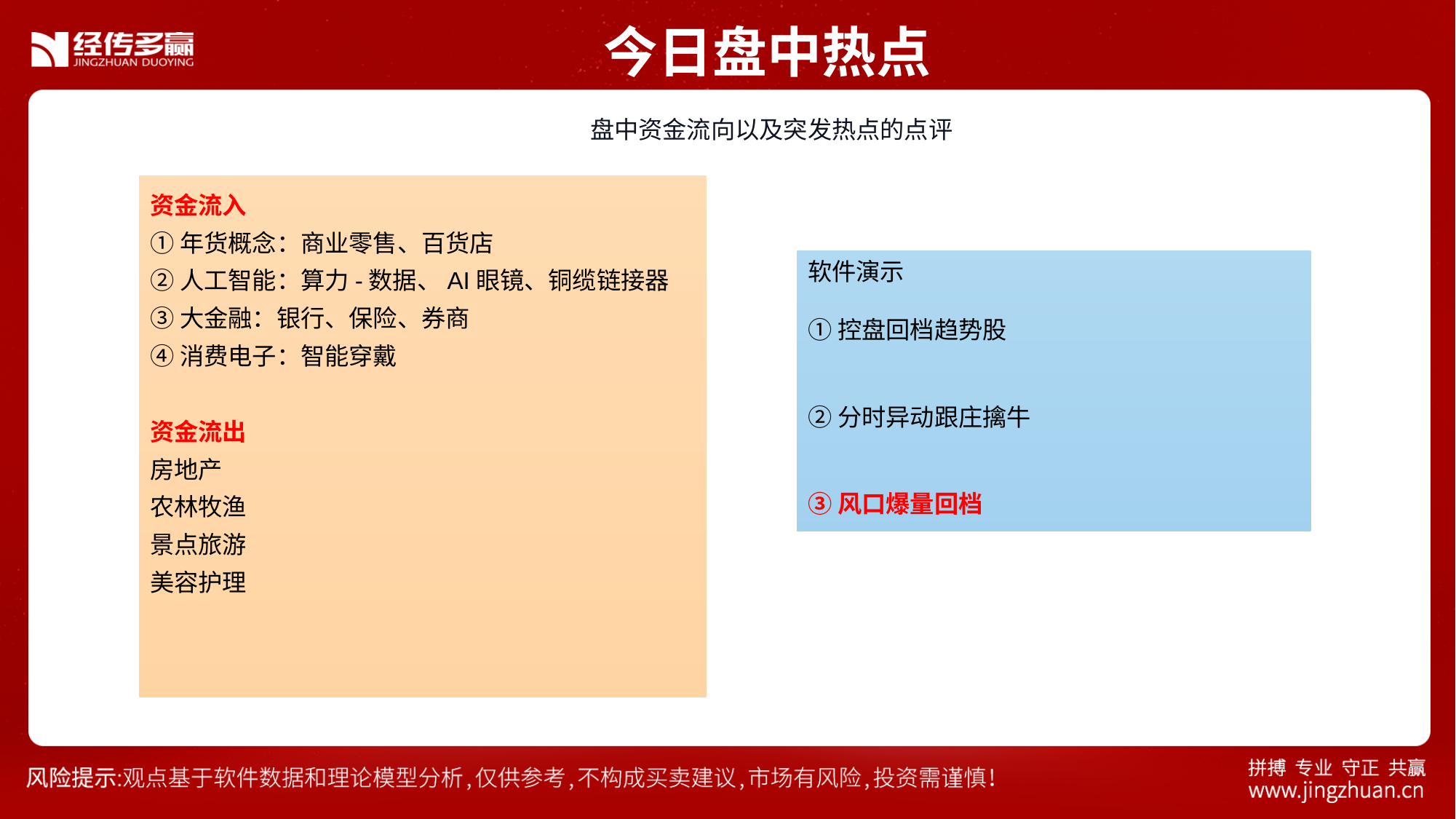

今日盘中热点
          盘中资金流向以及突发热点的点评
资金流入
①年货概念：商业零售、百货店
②人工智能：算力-数据、AI眼镜、铜缆链接器
③大金融：银行、保险、券商
④消费电子：智能穿戴

资金流出
房地产
农林牧渔
景点旅游
美容护理

软件演示

①控盘回档趋势股

②分时异动跟庄擒牛

③风口爆量回档